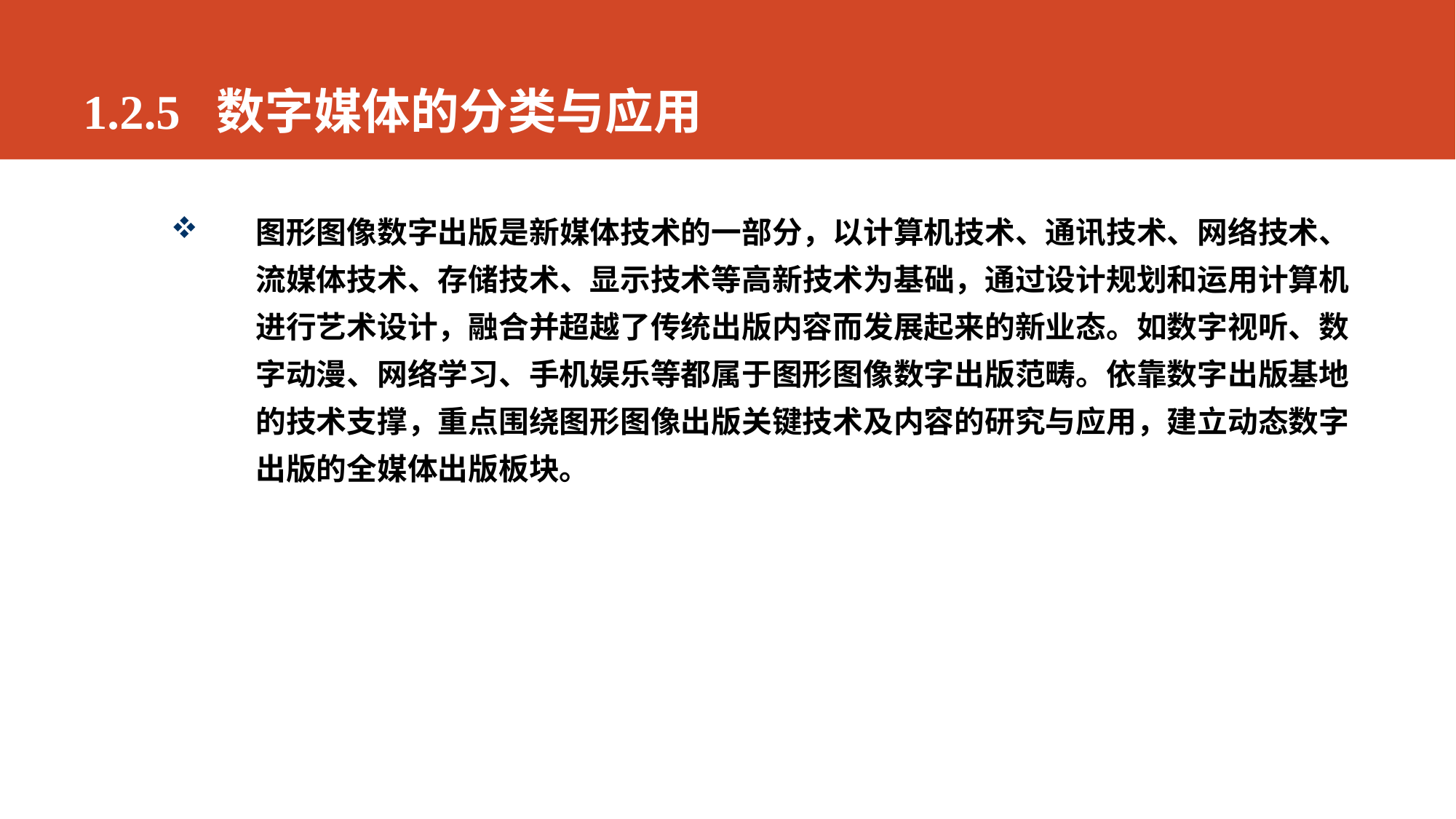

# 1.2.5  数字媒体的分类与应用
图形图像数字出版是新媒体技术的一部分，以计算机技术、通讯技术、网络技术、流媒体技术、存储技术、显示技术等高新技术为基础，通过设计规划和运用计算机进行艺术设计，融合并超越了传统出版内容而发展起来的新业态。如数字视听、数字动漫、网络学习、手机娱乐等都属于图形图像数字出版范畴。依靠数字出版基地的技术支撑，重点围绕图形图像出版关键技术及内容的研究与应用，建立动态数字出版的全媒体出版板块。